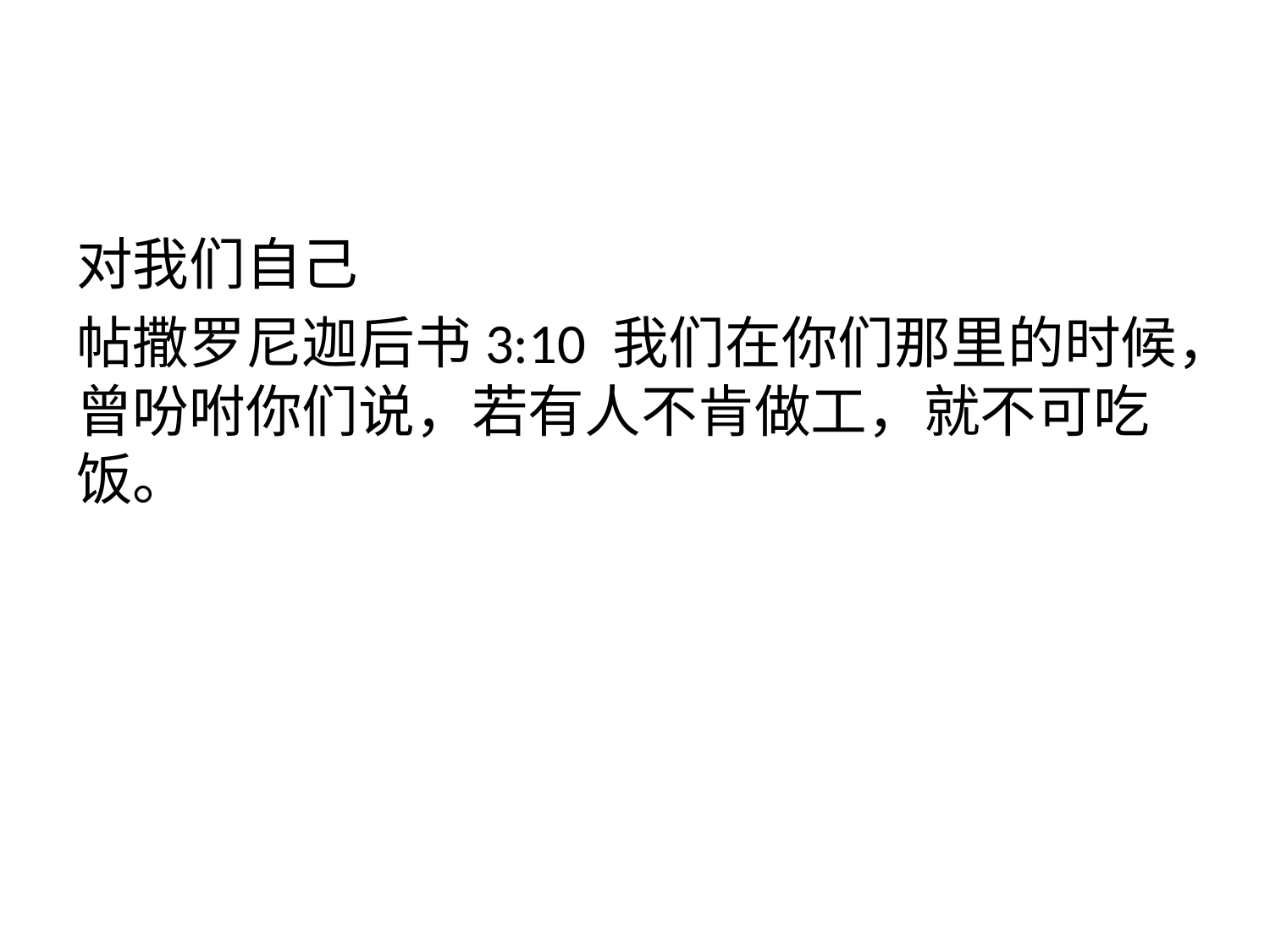

#
对我们自己
帖撒罗尼迦后书3:10 我们在你们那里的时候，曾吩咐你们说，若有人不肯做工，就不可吃饭。